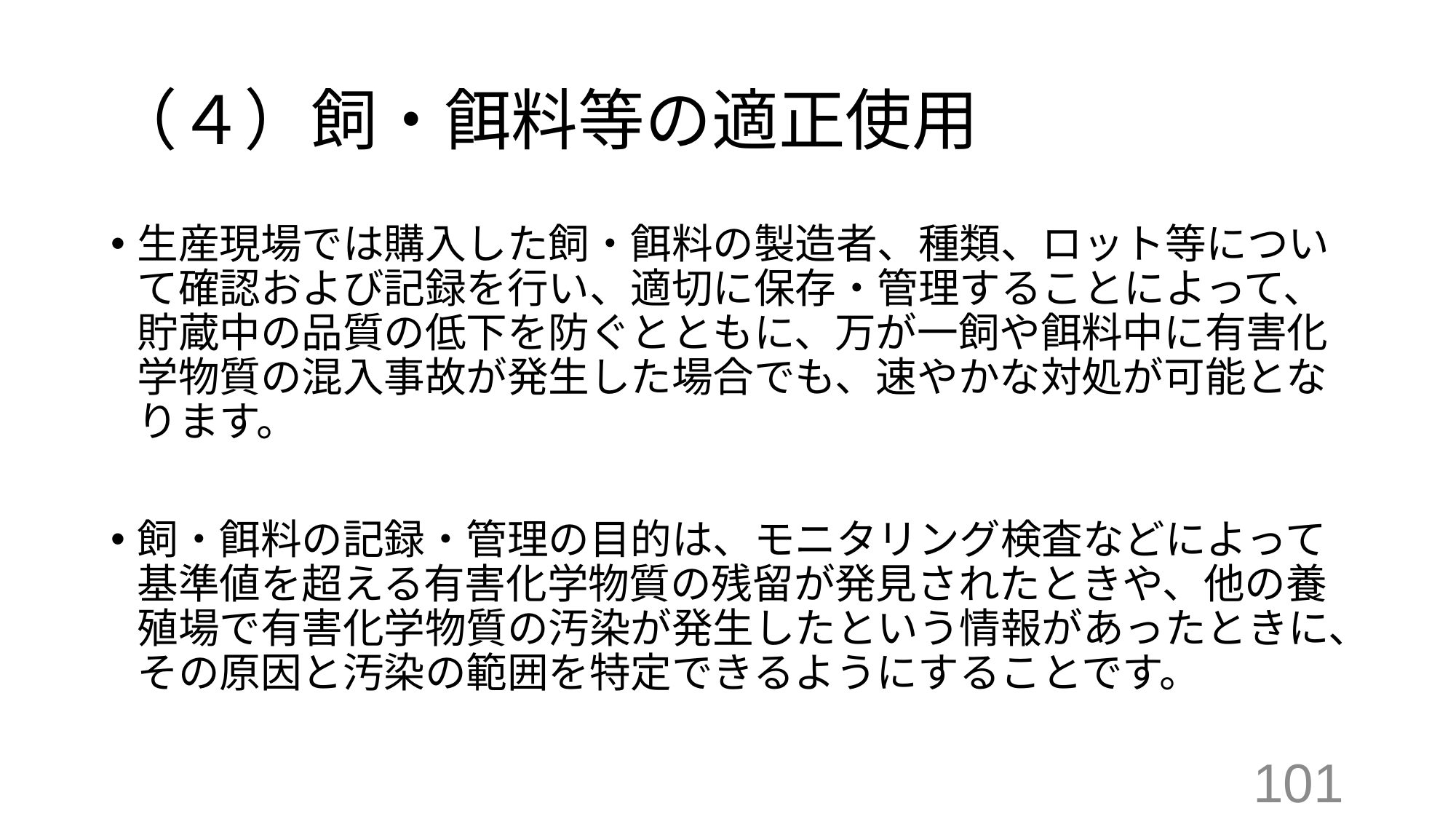

# （４）飼・餌料等の適正使用
生産現場では購入した飼・餌料の製造者、種類、ロット等について確認および記録を行い、適切に保存・管理することによって、貯蔵中の品質の低下を防ぐとともに、万が一飼や餌料中に有害化学物質の混入事故が発生した場合でも、速やかな対処が可能となります。

飼・餌料の記録・管理の目的は、モニタリング検査などによって基準値を超える有害化学物質の残留が発見されたときや、他の養殖場で有害化学物質の汚染が発生したという情報があったときに、その原因と汚染の範囲を特定できるようにすることです。

101